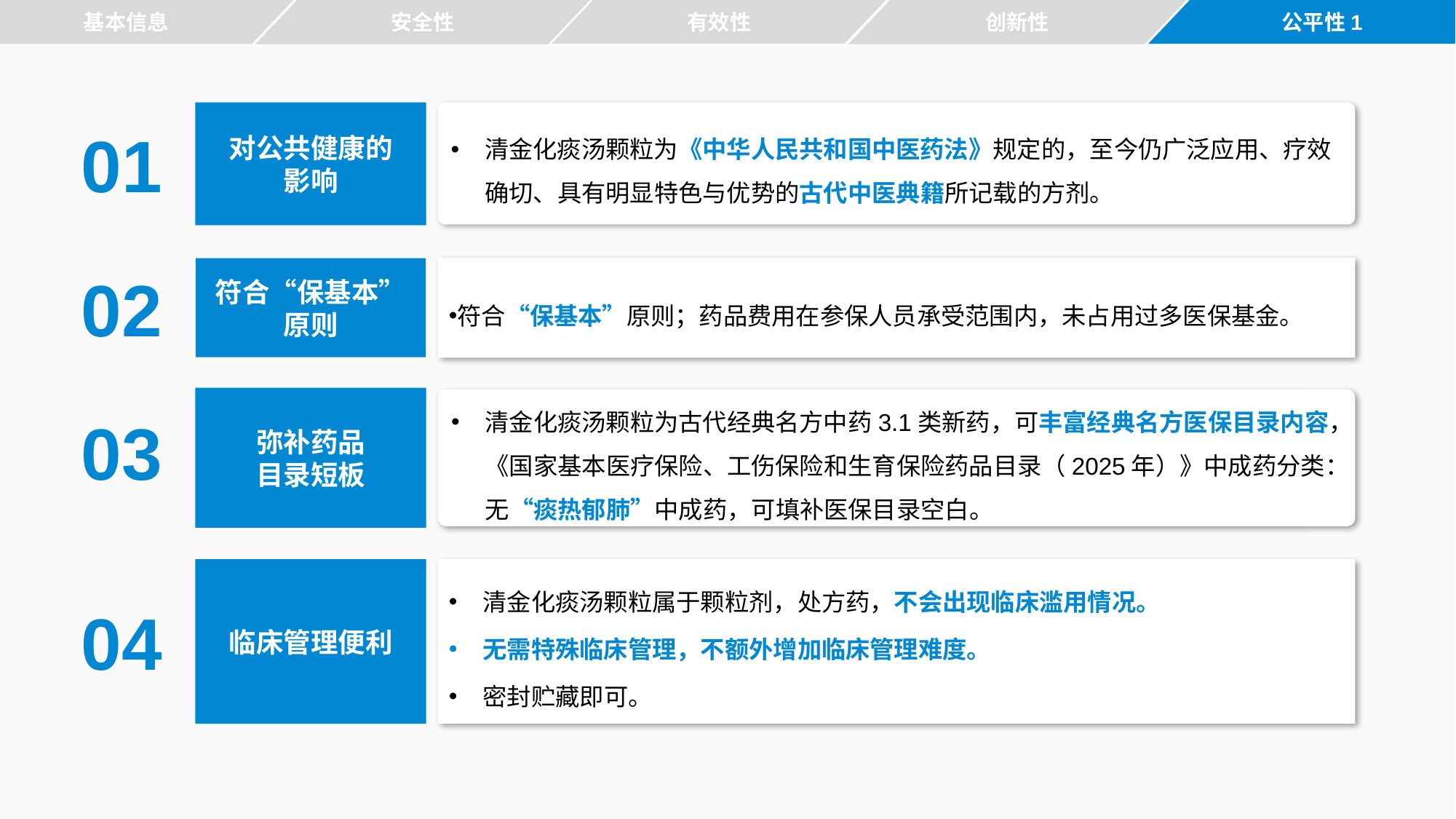

有效性
公平性1
基本信息
安全性
创新性
对公共健康的
影响
清金化痰汤颗粒为《中华人民共和国中医药法》规定的，至今仍广泛应用、疗效确切、具有明显特色与优势的古代中医典籍所记载的方剂。
01

符合“保基本”原则；药品费用在参保人员承受范围内，未占用过多医保基金。
02
符合“保基本”原则
弥补药品
目录短板
清金化痰汤颗粒为古代经典名方中药3.1类新药，可丰富经典名方医保目录内容，《国家基本医疗保险、工伤保险和生育保险药品目录（2025年）》中成药分类：无“痰热郁肺”中成药，可填补医保目录空白。
03
临床管理便利
清金化痰汤颗粒属于颗粒剂，处方药，不会出现临床滥用情况。
无需特殊临床管理，不额外增加临床管理难度。
密封贮藏即可。
04